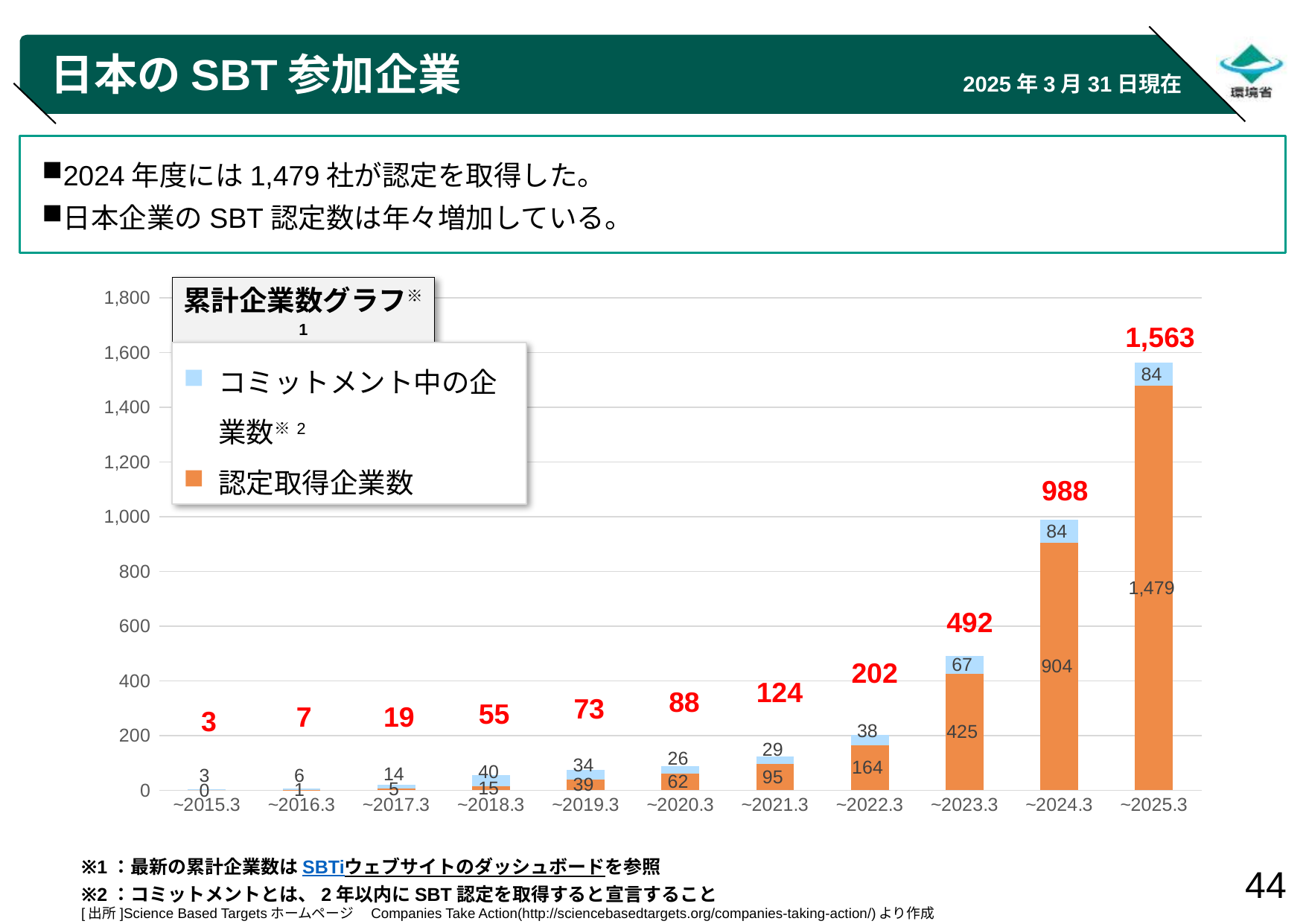

# 日本のSBT参加企業
2025年3月31日現在
2024年度には1,479社が認定を取得した。
日本企業のSBT認定数は年々増加している。

### Chart

| Category | 認定 | コミット |
|---|---|---|
| ~2015.3 | 0.0 | 3.0 |
| ~2016.3 | 1.0 | 6.0 |
| ~2017.3 | 5.0 | 14.0 |
| ~2018.3 | 15.0 | 40.0 |
| ~2019.3 | 39.0 | 34.0 |
| ~2020.3 | 62.0 | 26.0 |
| ~2021.3 | 95.0 | 29.0 |
| ~2022.3 | 164.0 | 38.0 |
| ~2023.3 | 425.0 | 67.0 |
| ~2024.3 | 904.0 | 84.0 |
| ~2025.3 | 1479.0 | 84.0 |
累計企業数グラフ※1
1,563
コミットメント中の企業数※2
認定取得企業数
988
492
202
124
88
73
55
7
19
3
※1：最新の累計企業数はSBTiウェブサイトのダッシュボードを参照
※2：コミットメントとは、2年以内にSBT認定を取得すると宣言すること
[出所]Science Based Targetsホームページ　Companies Take Action(http://sciencebasedtargets.org/companies-taking-action/)より作成